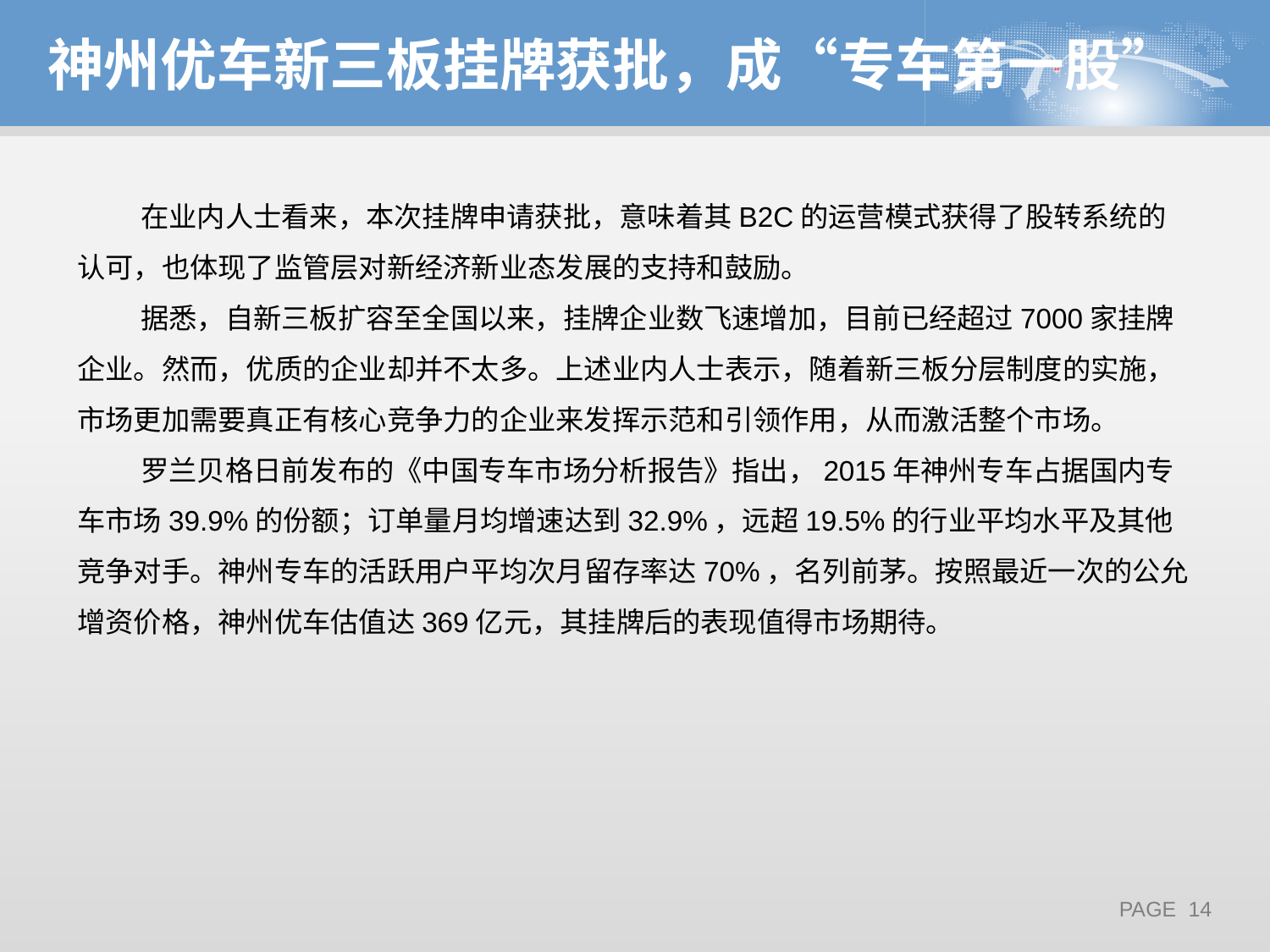

神州优车新三板挂牌获批，成“专车第一股”
在业内人士看来，本次挂牌申请获批，意味着其B2C的运营模式获得了股转系统的认可，也体现了监管层对新经济新业态发展的支持和鼓励。
据悉，自新三板扩容至全国以来，挂牌企业数飞速增加，目前已经超过7000家挂牌企业。然而，优质的企业却并不太多。上述业内人士表示，随着新三板分层制度的实施，市场更加需要真正有核心竞争力的企业来发挥示范和引领作用，从而激活整个市场。
罗兰贝格日前发布的《中国专车市场分析报告》指出，2015年神州专车占据国内专车市场39.9%的份额；订单量月均增速达到32.9%，远超19.5%的行业平均水平及其他竞争对手。神州专车的活跃用户平均次月留存率达70%，名列前茅。按照最近一次的公允增资价格，神州优车估值达369亿元，其挂牌后的表现值得市场期待。